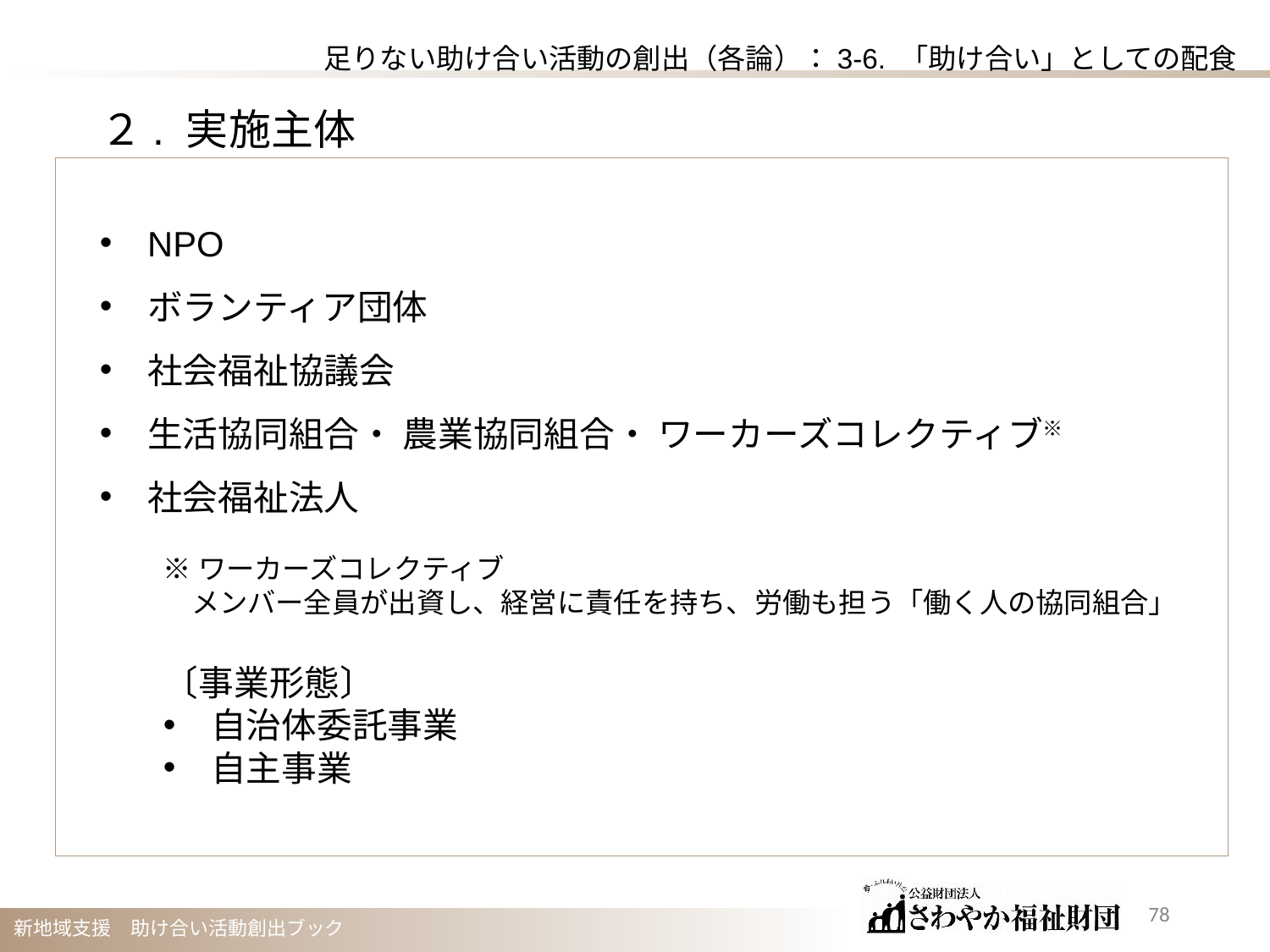

足りない助け合い活動の創出（各論）：3-6. 「助け合い」としての配食
２. 実施主体

NPO
ボランティア団体
社会福祉協議会
生活協同組合・ 農業協同組合・ ワーカーズコレクティブ※
社会福祉法人

※ワーカーズコレクティブ
　メンバー全員が出資し、経営に責任を持ち、労働も担う「働く人の協同組合」
〔事業形態〕
自治体委託事業
自主事業
78